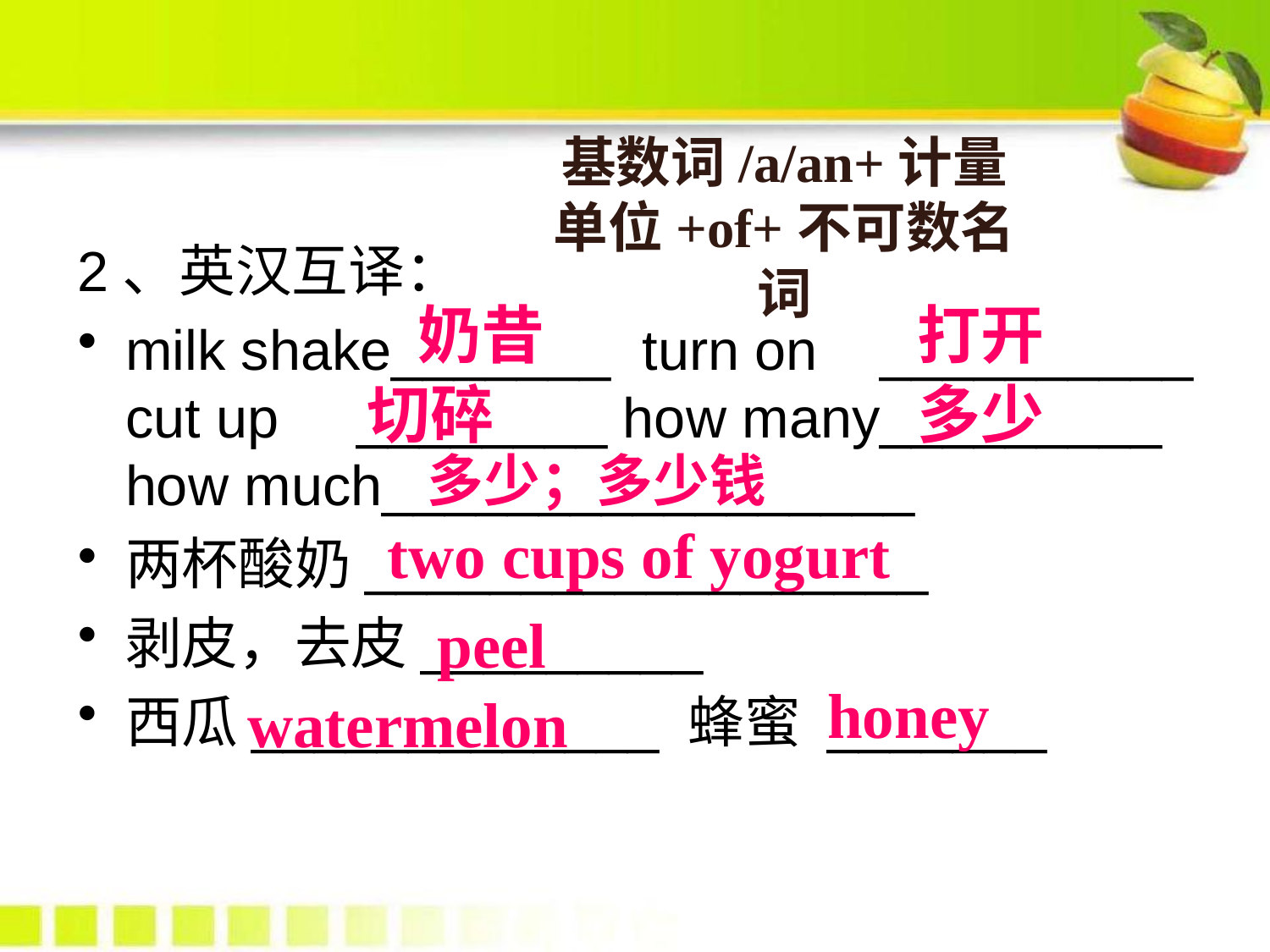

基数词/a/an+计量单位+of+不可数名词
2、英汉互译：
milk shake_______  turn on    __________ cut up     ________ how many_________  how much_________________
两杯酸奶__________________
剥皮，去皮_________
西瓜_____________ 蜂蜜 _______
奶昔
打开
切碎
多少
多少；多少钱
two cups of yogurt
peel
honey
watermelon